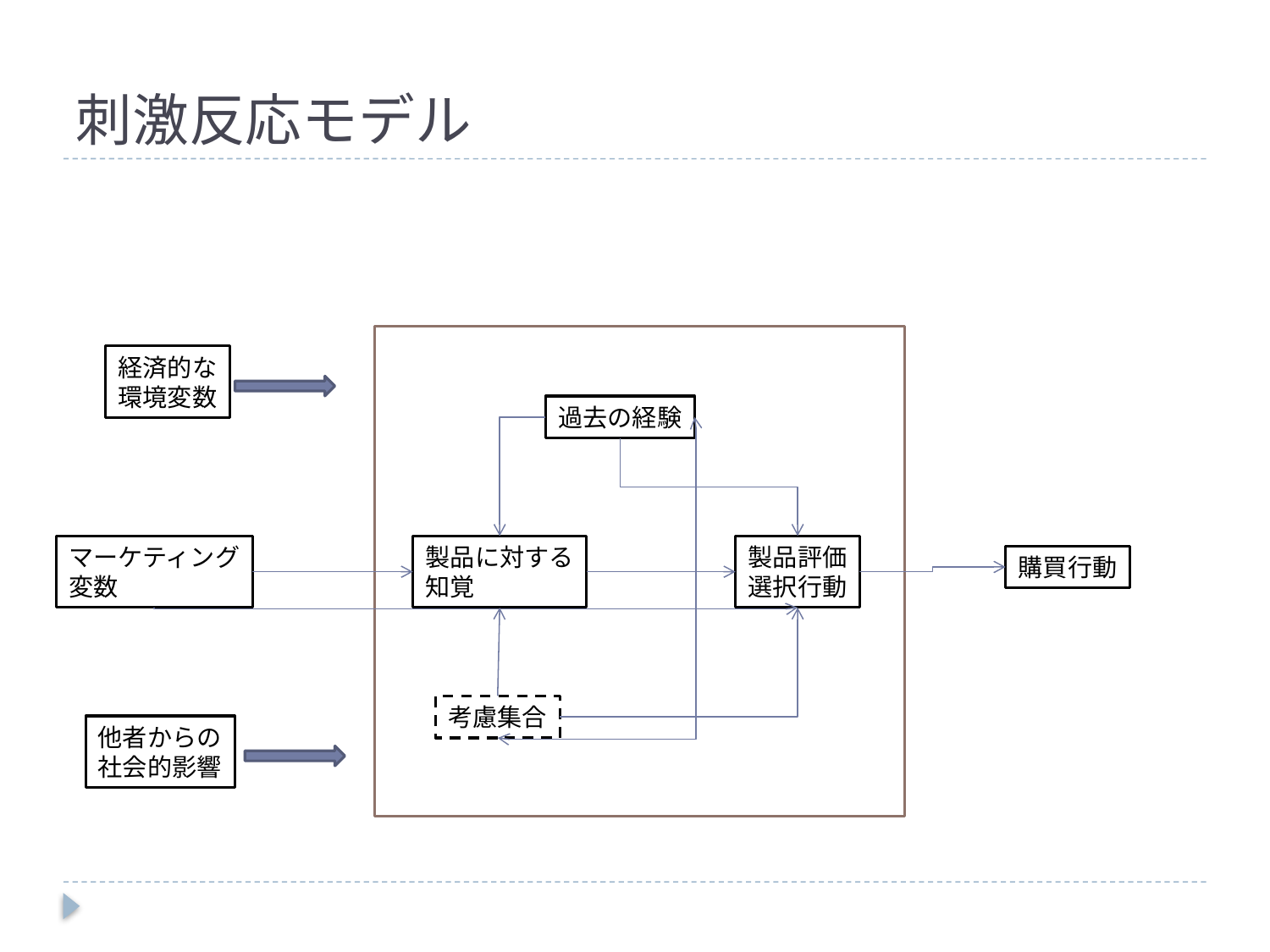

# 刺激反応モデル

経済的な
環境変数

過去の経験
マーケティング
変数
製品に対する
知覚
製品評価
選択行動
購買行動
考慮集合
他者からの
社会的影響